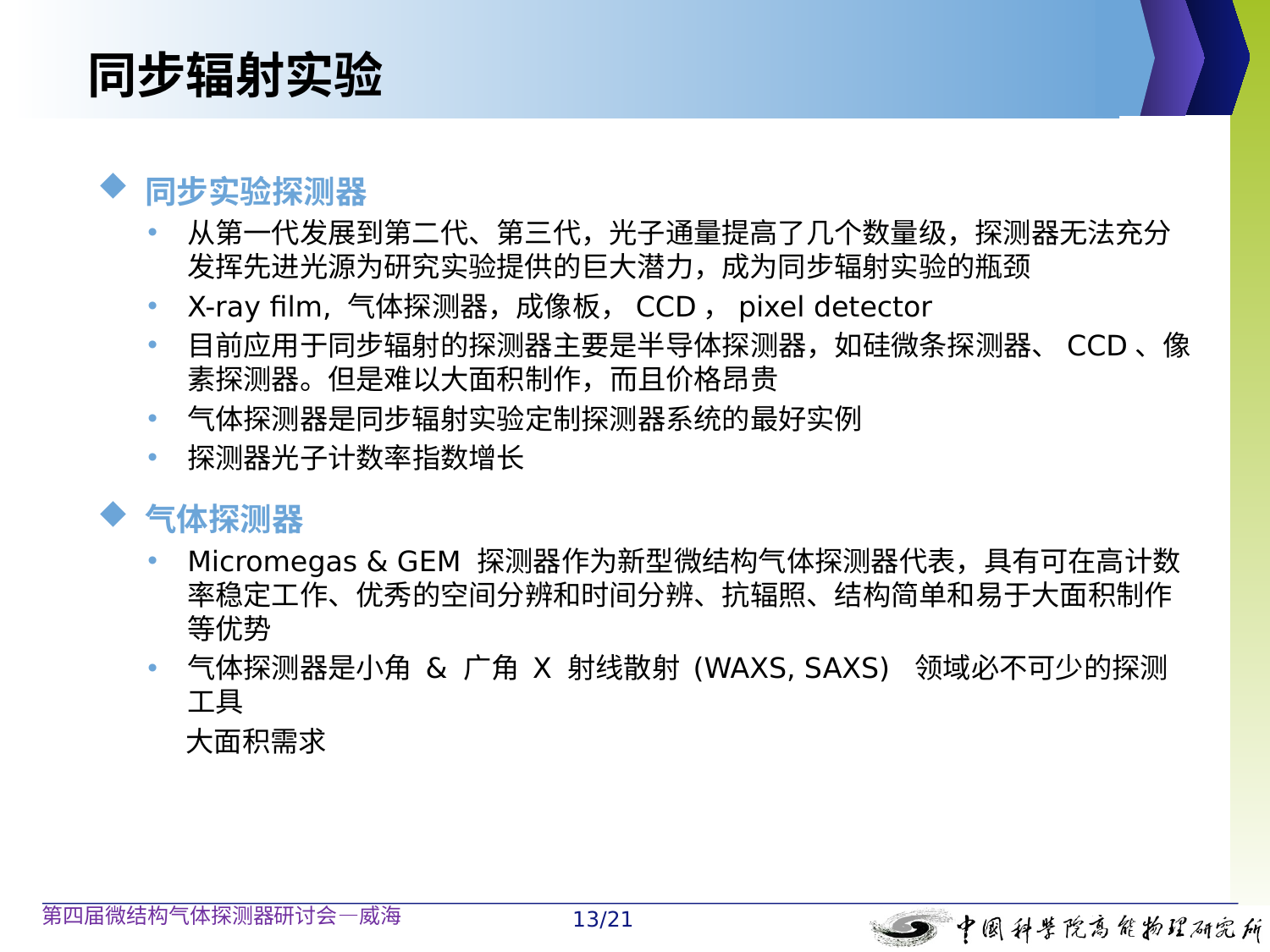

# 同步辐射实验
同步实验探测器
从第一代发展到第二代、第三代，光子通量提高了几个数量级，探测器无法充分发挥先进光源为研究实验提供的巨大潜力，成为同步辐射实验的瓶颈
X-ray film, 气体探测器，成像板，CCD，pixel detector
目前应用于同步辐射的探测器主要是半导体探测器，如硅微条探测器、CCD、像素探测器。但是难以大面积制作，而且价格昂贵
气体探测器是同步辐射实验定制探测器系统的最好实例
探测器光子计数率指数增长
气体探测器
Micromegas & GEM 探测器作为新型微结构气体探测器代表，具有可在高计数率稳定工作、优秀的空间分辨和时间分辨、抗辐照、结构简单和易于大面积制作等优势
气体探测器是小角 & 广角 X 射线散射 (WAXS, SAXS)  领域必不可少的探测工具
     大面积需求
第四届微结构气体探测器研讨会—威海
13/21